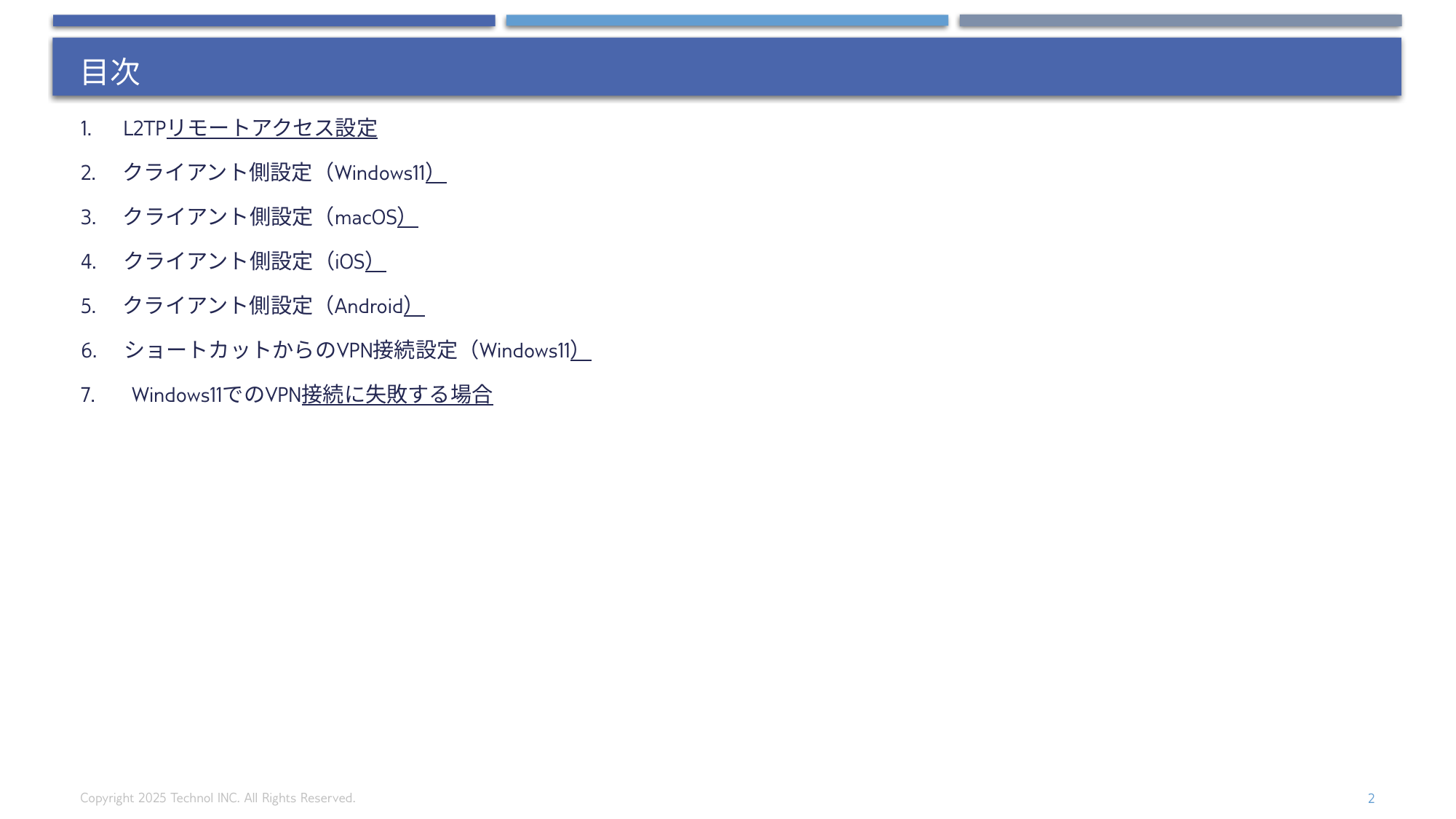

# 目次
1.　L2TPリモートアクセス設定
2.　クライアント側設定（Windows11）
3.　クライアント側設定（macOS）
4.　クライアント側設定（iOS）
5.　クライアント側設定（Android）
6.　ショートカットからのVPN接続設定（Windows11）
7.　 Windows11でのVPN接続に失敗する場合
Copyright 2025 Technol INC. All Rights Reserved.
2